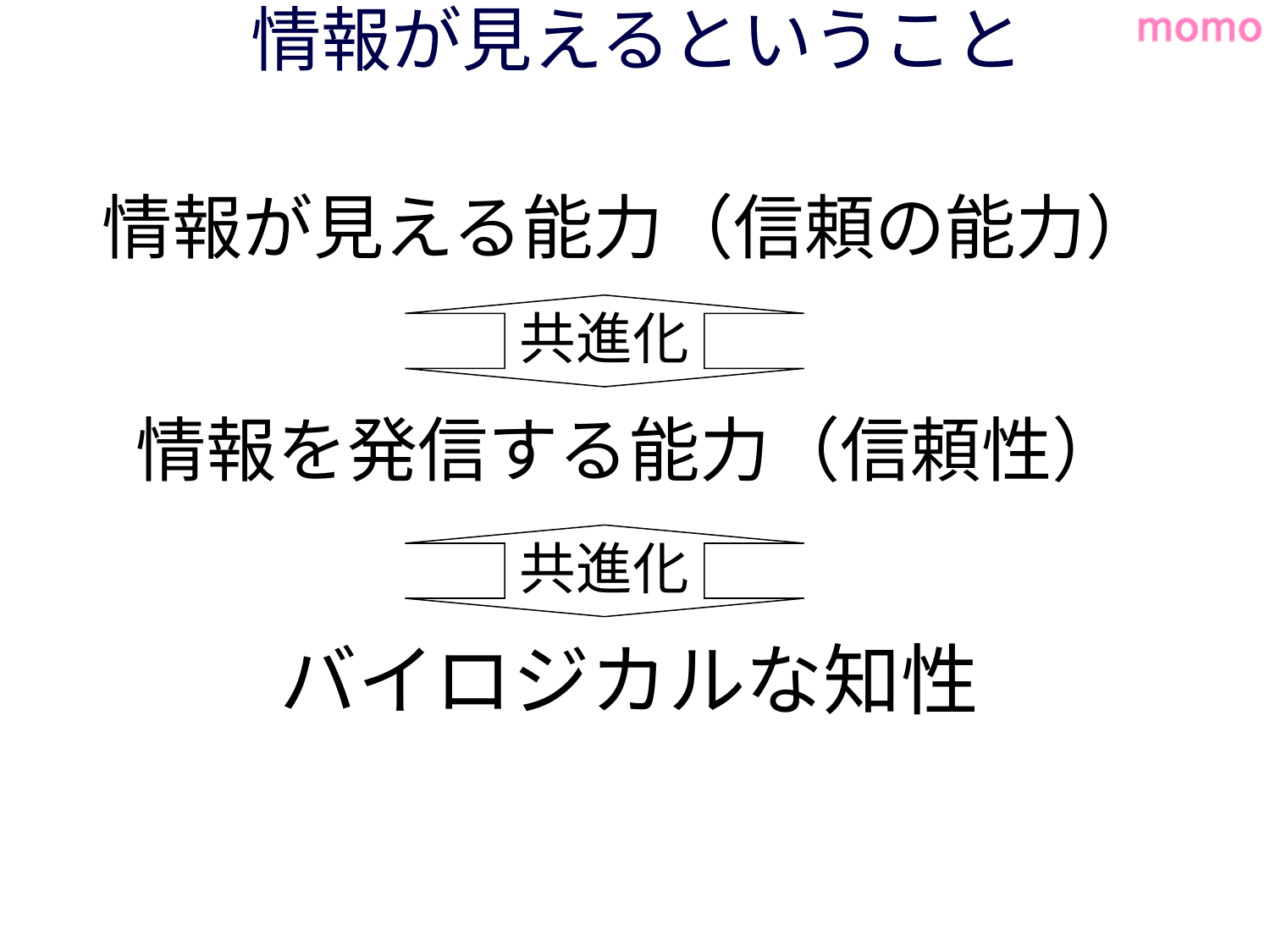

# 情報が見えるということ
情報が見える能力（信頼の能力）

情報を発信する能力（信頼性）

バイロジカルな知性
共進化
共進化